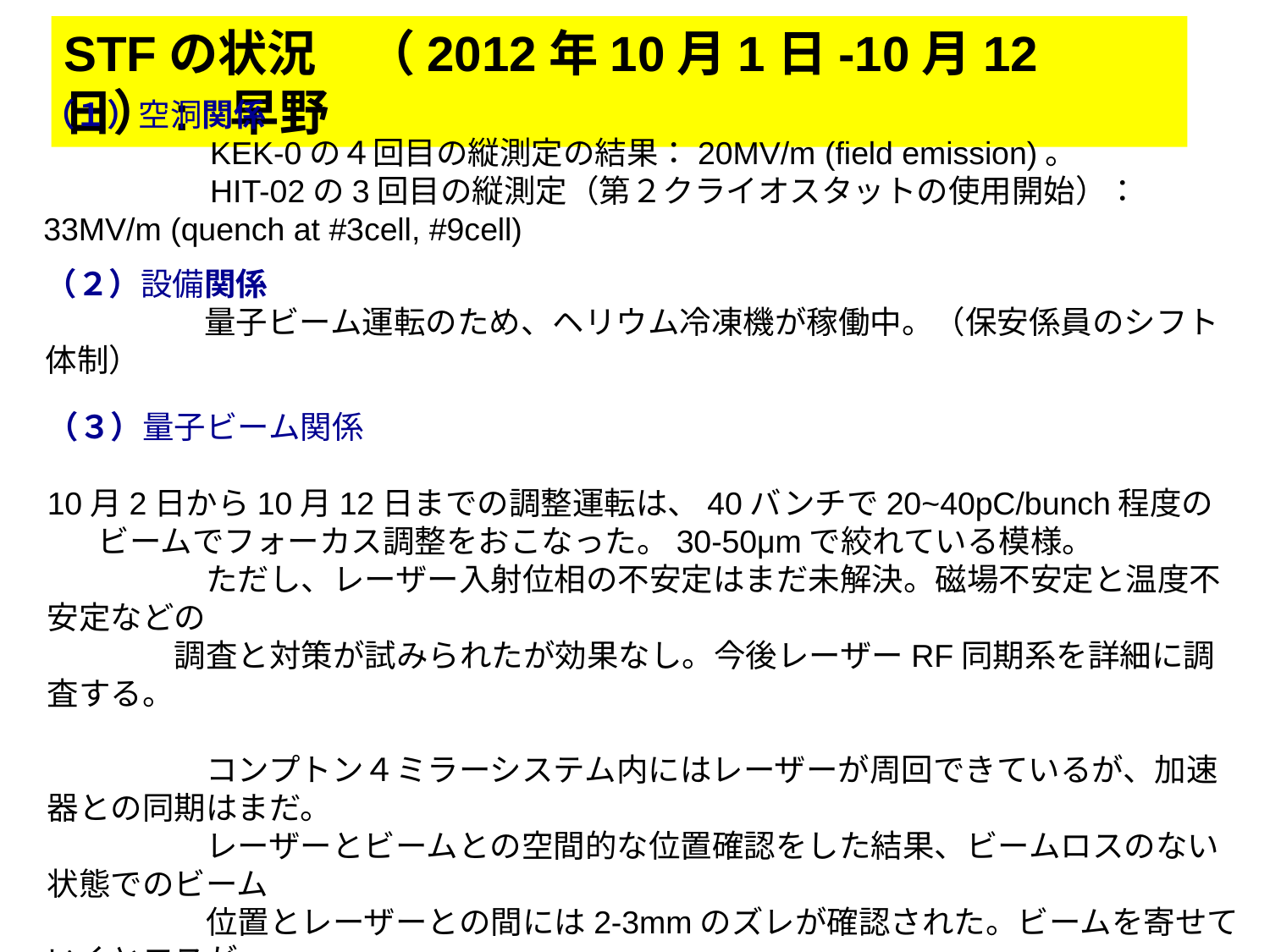

STFの状況　（2012年10月1日-10月12日）:  早野
（１）空洞関係
　　　　　KEK-0の４回目の縦測定の結果：20MV/m (field emission)。
　　　　　HIT-02の3回目の縦測定（第２クライオスタットの使用開始）：33MV/m (quench at #3cell, #9cell)
（２）設備関係
　　　　　量子ビーム運転のため、ヘリウム冷凍機が稼働中。（保安係員のシフト体制）

（３）量子ビーム関係
　　　　　10月2日から10月12日までの調整運転は、40バンチで20~40pC/bunch程度の
      ビームでフォーカス調整をおこなった。30-50μmで絞れている模様。
　　　　　ただし、レーザー入射位相の不安定はまだ未解決。磁場不安定と温度不安定などの
　　　　調査と対策が試みられたが効果なし。今後レーザーRF同期系を詳細に調査する。

　　　　　コンプトン４ミラーシステム内にはレーザーが周回できているが、加速器との同期はまだ。
　　　　　レーザーとビームとの空間的な位置確認をした結果、ビームロスのない状態でのビーム
　　　　　位置とレーザーとの間には2-3mmのズレが確認された。ビームを寄せていくとロスが
　　　　大きくなるので、レーザーを寄せる事で位置合わせを行う。急遽、13,14日で
　　　　　ミラー位置調整のために下流側を大気開放して作業を行った。

　　　　　今週は加速器study優先の週。